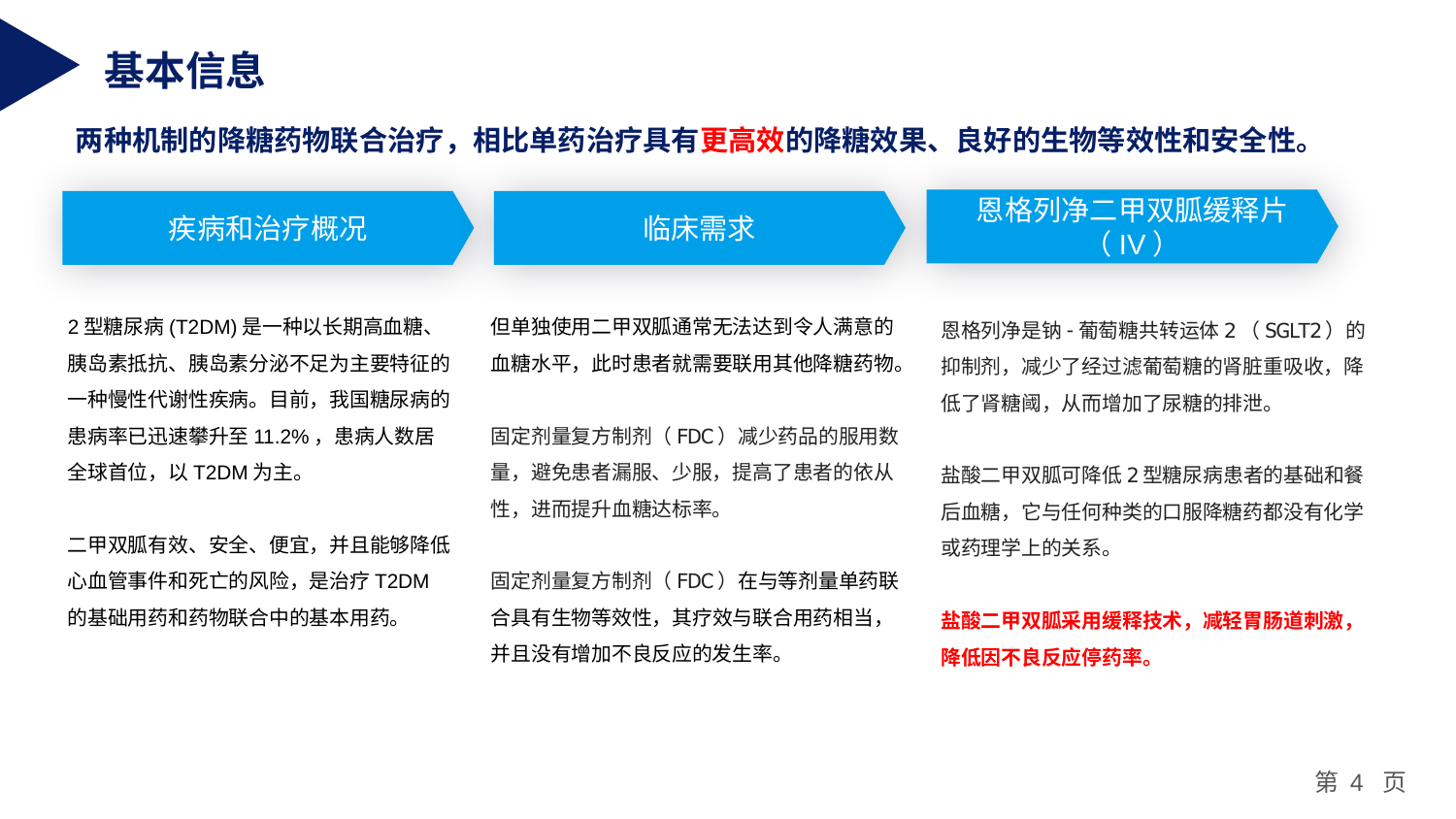

基本信息

两种机制的降糖药物联合治疗，相比单药治疗具有更高效的降糖效果、良好的生物等效性和安全性。
恩格列净二甲双胍缓释片（IV）
临床需求
疾病和治疗概况
2型糖尿病(T2DM)是一种以长期高血糖、胰岛素抵抗、胰岛素分泌不足为主要特征的一种慢性代谢性疾病。目前，我国糖尿病的患病率已迅速攀升至11.2%，患病人数居全球首位，以T2DM为主。

二甲双胍有效、安全、便宜，并且能够降低心血管事件和死亡的风险，是治疗T2DM的基础用药和药物联合中的基本用药。

但单独使用二甲双胍通常无法达到令人满意的血糖水平，此时患者就需要联用其他降糖药物。

固定剂量复方制剂（FDC）减少药品的服用数量，避免患者漏服、少服，提高了患者的依从性，进而提升血糖达标率。

固定剂量复方制剂（FDC）在与等剂量单药联合具有生物等效性，其疗效与联合用药相当，并且没有增加不良反应的发生率。

恩格列净是钠-葡萄糖共转运体2（SGLT2）的抑制剂，减少了经过滤葡萄糖的肾脏重吸收，降低了肾糖阈，从而增加了尿糖的排泄。

盐酸二甲双胍可降低2型糖尿病患者的基础和餐后血糖，它与任何种类的口服降糖药都没有化学或药理学上的关系。

盐酸二甲双胍采用缓释技术，减轻胃肠道刺激，降低因不良反应停药率。